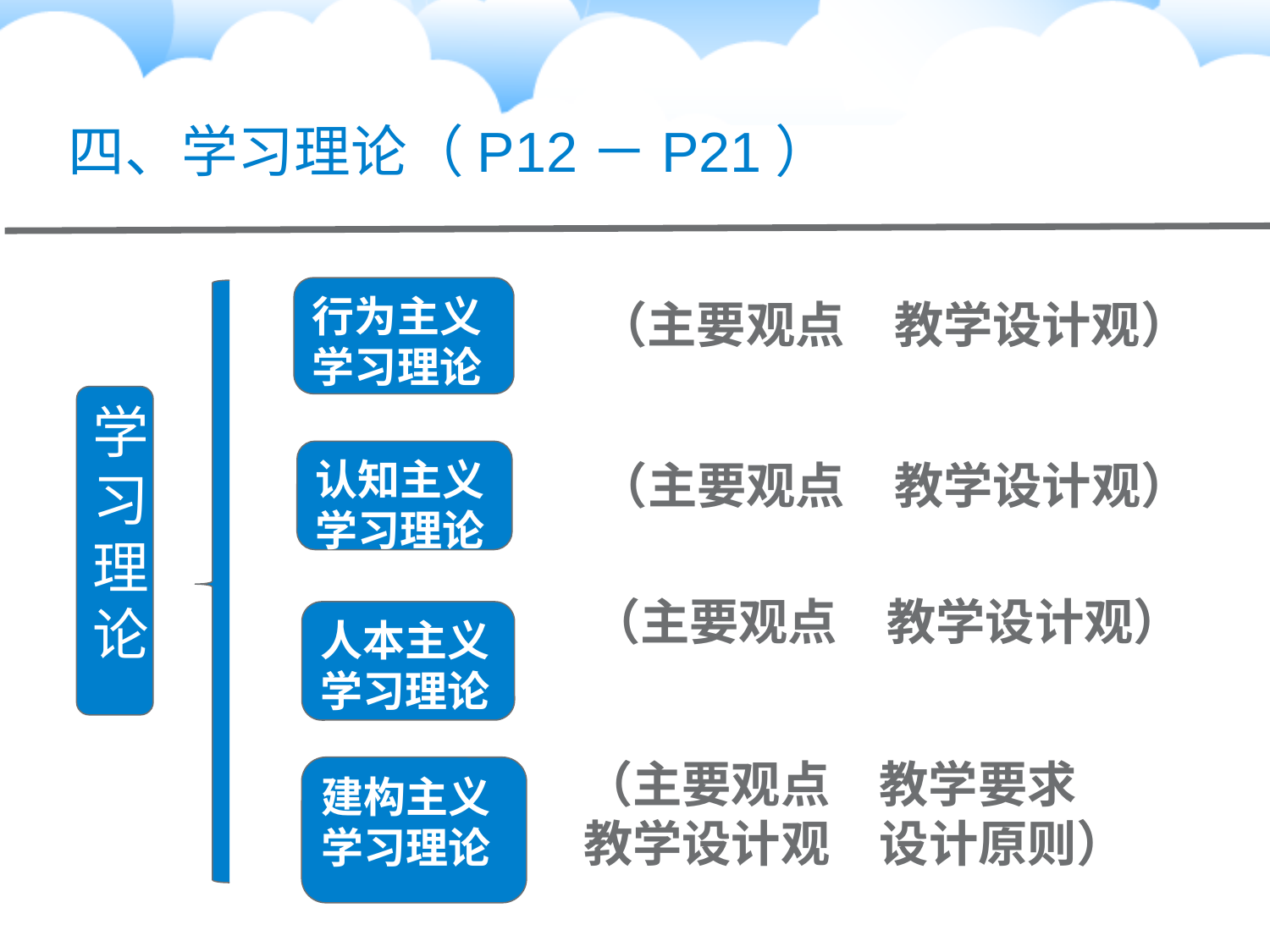

# 四、学习理论（P12－P21）
行为主义
学习理论

（主要观点　教学设计观）
学习理论
认知主义
学习理论
（主要观点　教学设计观）
（主要观点　教学设计观）
人本主义
学习理论
（主要观点　教学要求
教学设计观　设计原则）
建构主义
学习理论